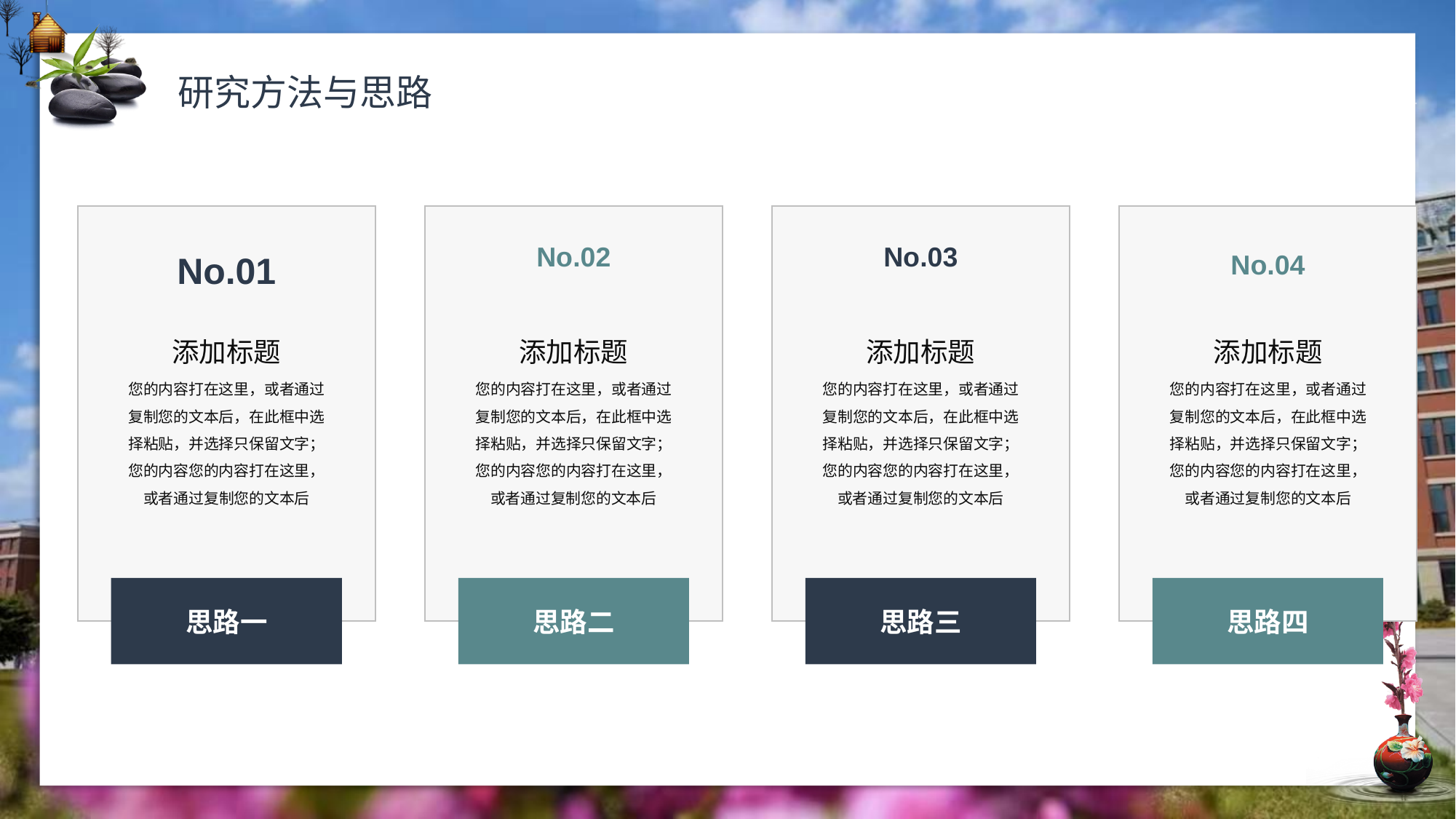

研究方法与思路

No.02
No.03
No.01
No.04
添加标题
添加标题
添加标题
添加标题
您的内容打在这里，或者通过复制您的文本后，在此框中选择粘贴，并选择只保留文字；您的内容您的内容打在这里，或者通过复制您的文本后
您的内容打在这里，或者通过复制您的文本后，在此框中选择粘贴，并选择只保留文字；您的内容您的内容打在这里，或者通过复制您的文本后
您的内容打在这里，或者通过复制您的文本后，在此框中选择粘贴，并选择只保留文字；您的内容您的内容打在这里，或者通过复制您的文本后
您的内容打在这里，或者通过复制您的文本后，在此框中选择粘贴，并选择只保留文字；您的内容您的内容打在这里，或者通过复制您的文本后
思路一
思路二
思路三
思路四